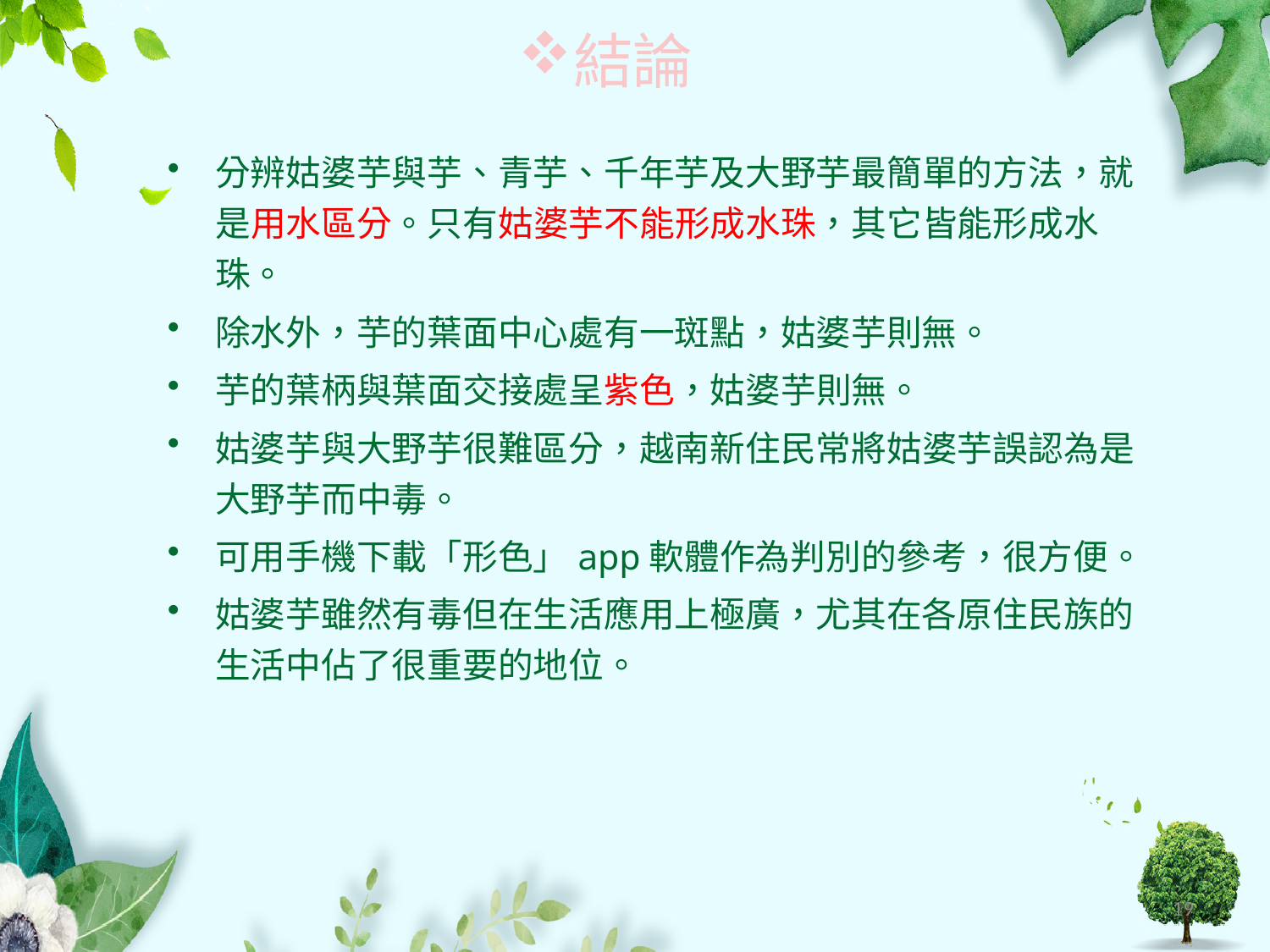

結論
分辨姑婆芋與芋、青芋、千年芋及大野芋最簡單的方法，就是用水區分。只有姑婆芋不能形成水珠，其它皆能形成水珠。
除水外，芋的葉面中心處有一斑點，姑婆芋則無。
芋的葉柄與葉面交接處呈紫色，姑婆芋則無。
姑婆芋與大野芋很難區分，越南新住民常將姑婆芋誤認為是大野芋而中毒。
可用手機下載「形色」app軟體作為判別的參考，很方便。
姑婆芋雖然有毒但在生活應用上極廣，尤其在各原住民族的生活中佔了很重要的地位。

19